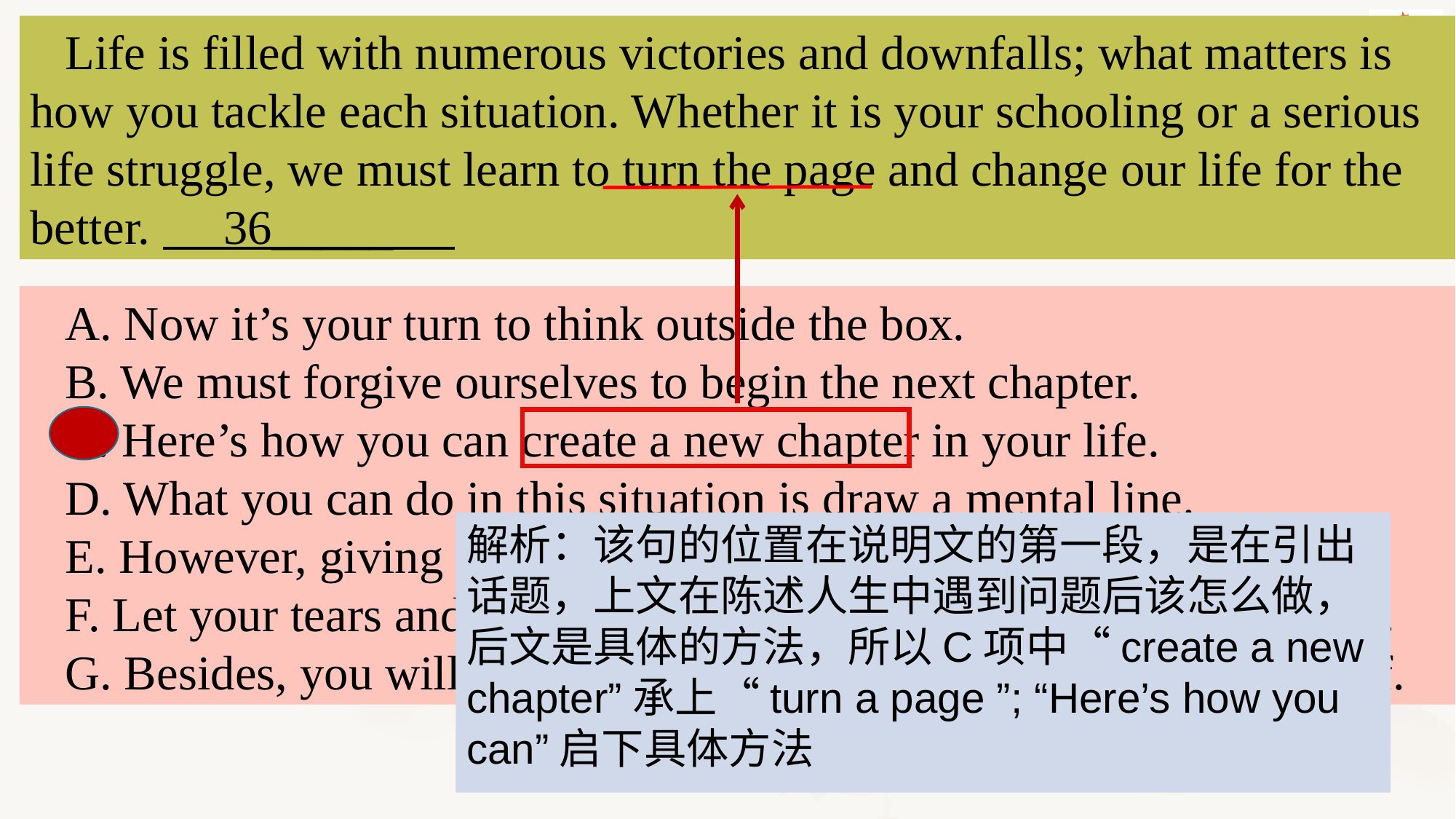

Life is filled with numerous victories and downfalls; what matters is how you tackle each situation. Whether it is your schooling or a serious life struggle, we must learn to turn the page and change our life for the better.      36_____
A. Now it’s your turn to think outside the box.
B. We must forgive ourselves to begin the next chapter.
C. Here’s how you can create a new chapter in your life.
D. What you can do in this situation is draw a mental line.
E. However, giving up and being stuck in pain will be even harder.
F. Let your tears and sweat water the seeds of your future happiness.
G. Besides, you will obtain the motivation you can’t find in yourself.

解析：该句的位置在说明文的第一段，是在引出话题，上文在陈述人生中遇到问题后该怎么做，后文是具体的方法，所以C项中“create a new chapter”承上“turn a page ”; “Here’s how you can”启下具体方法